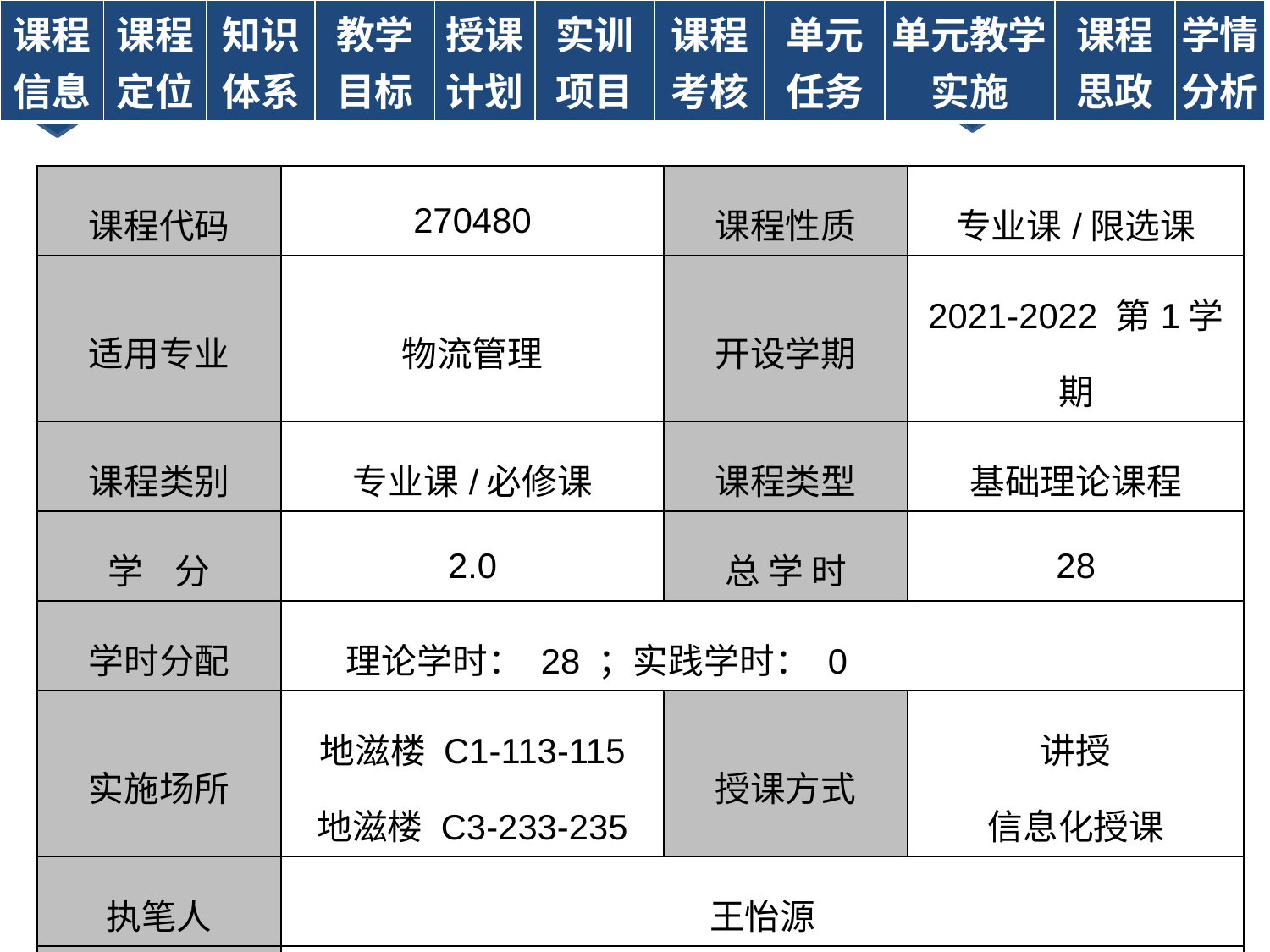

| 课程 信息 | 课程 定位 | 知识 体系 | 教学 目标 | 授课 计划 | 实训 项目 | 课程 考核 | 单元 任务 | 单元教学 实施 | 课程思政 | 学情分析 |
| --- | --- | --- | --- | --- | --- | --- | --- | --- | --- | --- |

| 课程代码 | 270480 | 课程性质 | 专业课/限选课 |
| --- | --- | --- | --- |
| 适用专业 | 物流管理 | 开设学期 | 2021-2022 第1学期 |
| 课程类别 | 专业课/必修课 | 课程类型 | 基础理论课程 |
| 学 分 | 2.0 | 总 学 时 | 28 |
| 学时分配 | 理论学时： 28 ；实践学时： 0 |  |  |
| 实施场所 | 地滋楼 C1-113-115 地滋楼 C3-233-235 | 授课方式 | 讲授 信息化授课 |
| 执笔人 | 王怡源 |  |  |
| 审核人 |  |  |  |
| 制订时间 | 2021年8月15日 |  |  |